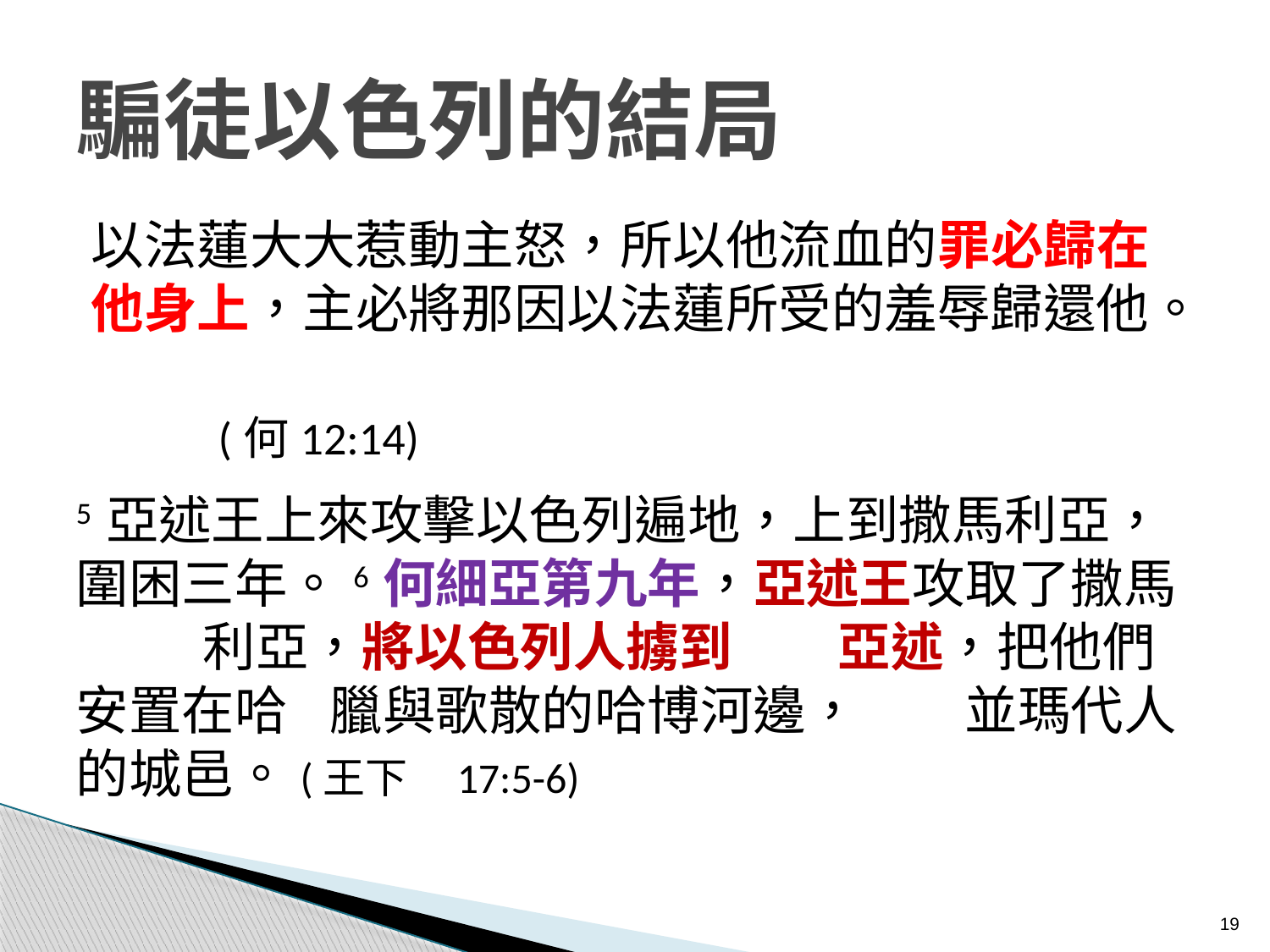

# 騙徒以色列的結局
以法蓮大大惹動主怒，所以他流血的罪必歸在他身上，主必將那因以法蓮所受的羞辱歸還他。
	(何12:14)
5 亞述王上來攻擊以色列遍地，上到撒馬利亞，圍困三年。6 何細亞第九年，亞述王攻取了撒馬	利亞，將以色列人擄到	亞述，把他們安置在哈	臘與歌散的哈博河邊，	並瑪代人的城邑。(王下	17:5-6)

19